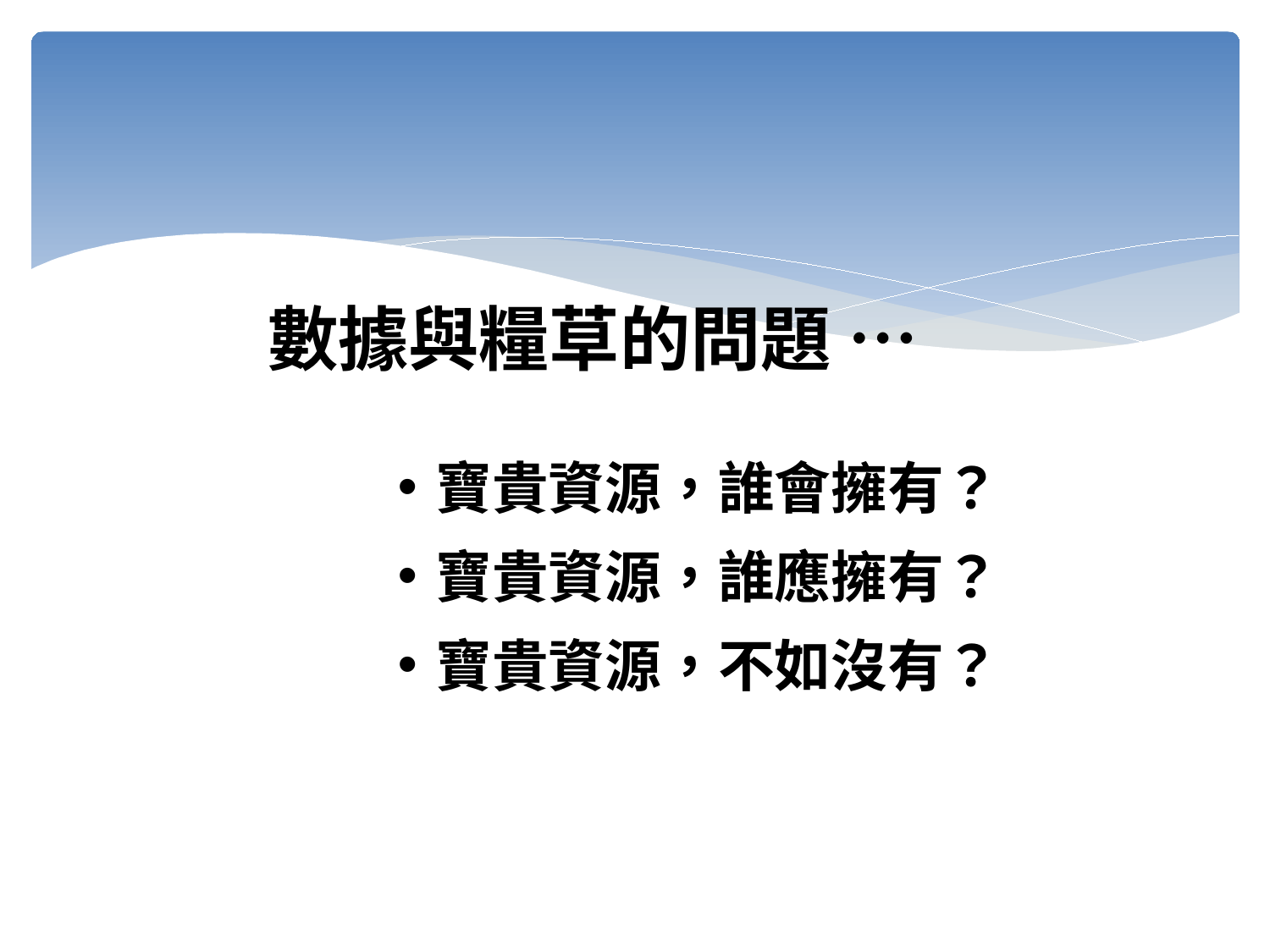

# 數據與糧草的問題 …
寶貴資源，誰會擁有？
寶貴資源，誰應擁有？
寶貴資源，不如沒有？